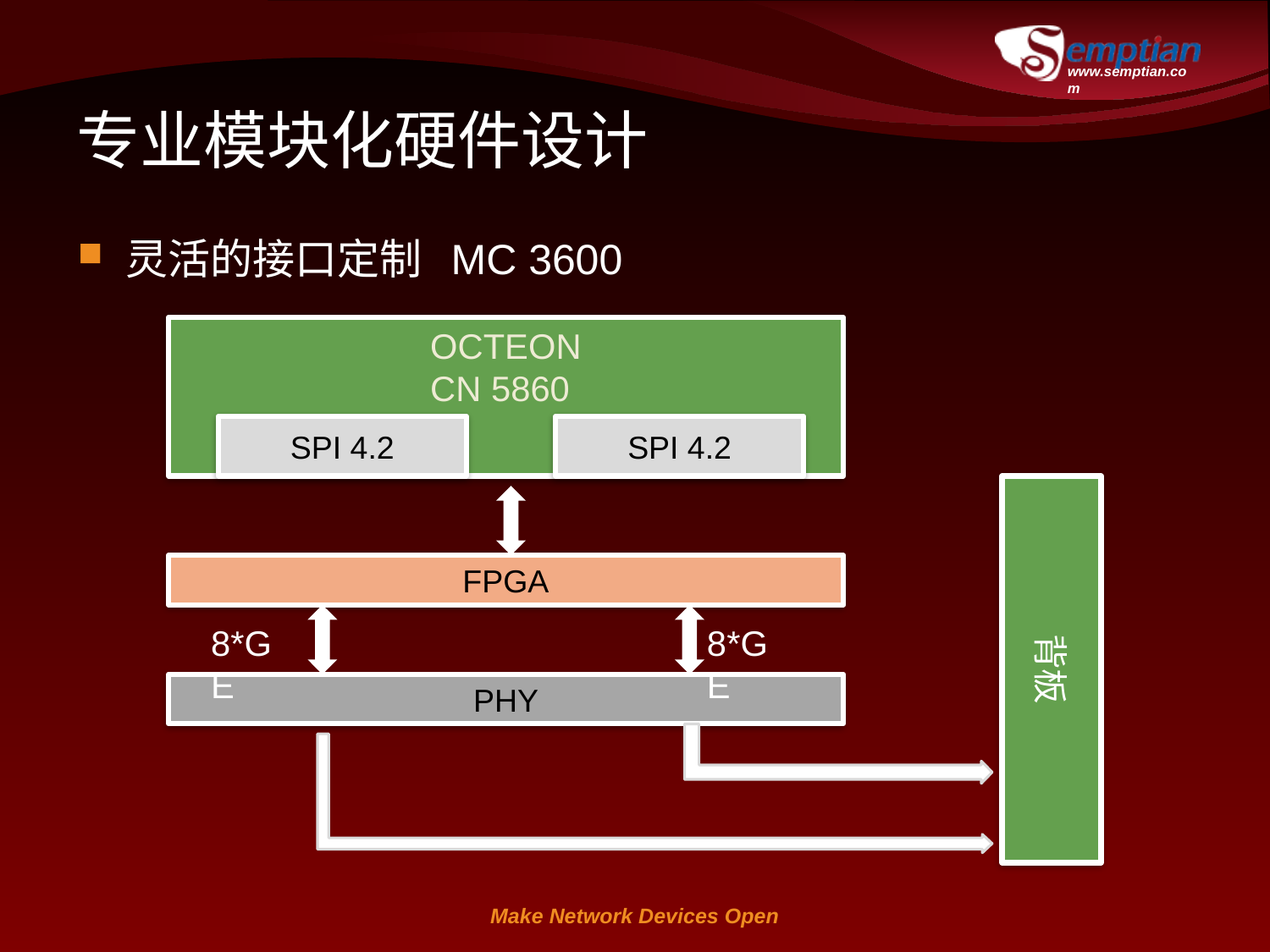

# 专业模块化硬件设计
灵活的接口定制  MC 3600
OCTEON
CN 5860
SPI 4.2
SPI 4.2

背板

FPGA

8*GE
8*GE
PHY